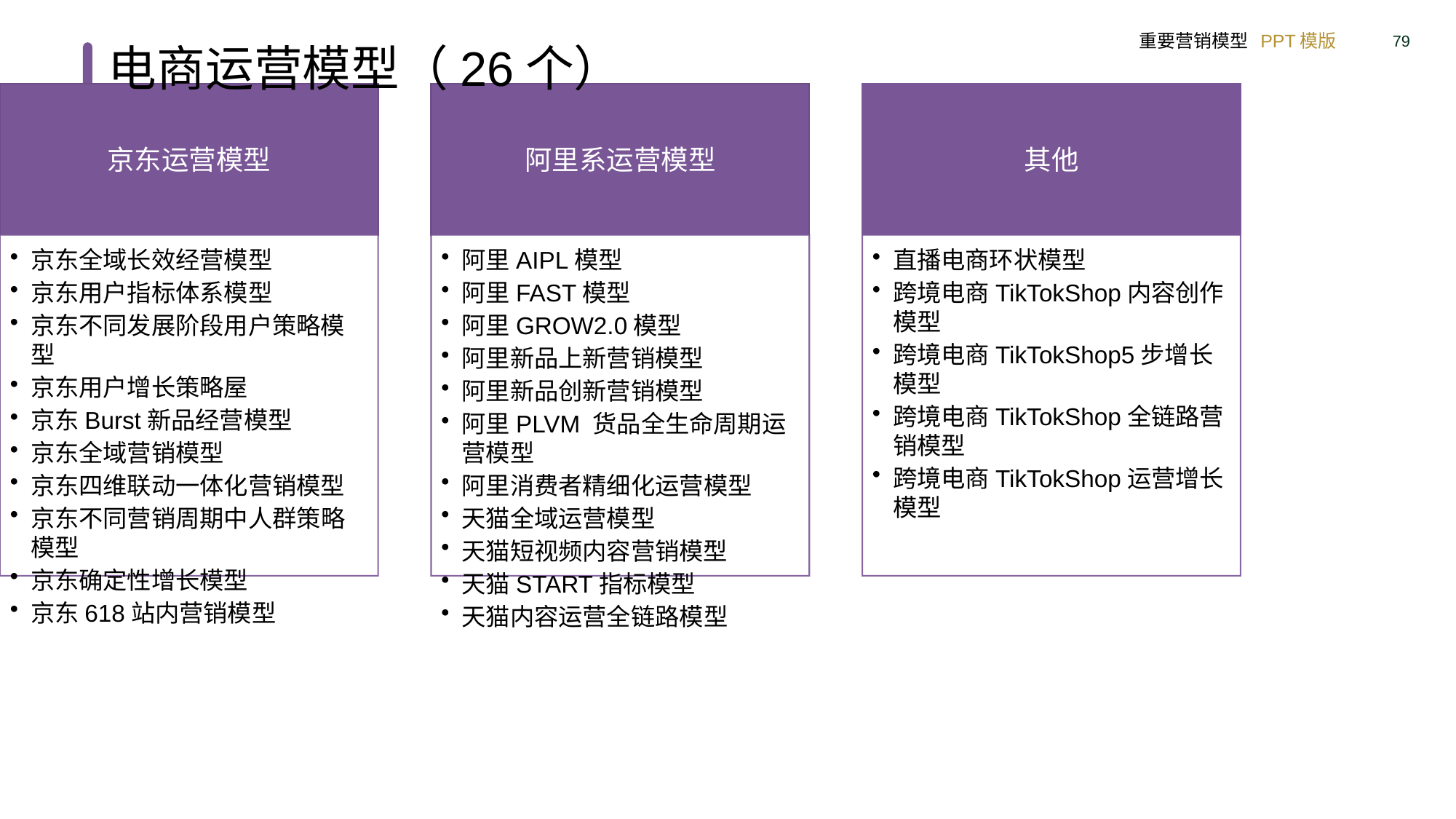

电商运营模型（26个）
京东运营模型
京东全域长效经营模型
京东用户指标体系模型
京东不同发展阶段用户策略模型
京东用户增长策略屋
京东Burst新品经营模型
京东全域营销模型
京东四维联动一体化营销模型
京东不同营销周期中人群策略模型
京东确定性增长模型
京东618站内营销模型

阿里系运营模型
阿里AIPL模型
阿里FAST模型
阿里GROW2.0模型
阿里新品上新营销模型
阿里新品创新营销模型
阿里PLVM 货品全生命周期运营模型
阿里消费者精细化运营模型
天猫全域运营模型
天猫短视频内容营销模型
天猫START指标模型
天猫内容运营全链路模型

其他
直播电商环状模型
跨境电商TikTokShop内容创作模型
跨境电商TikTokShop5步增长模型
跨境电商TikTokShop全链路营销模型
跨境电商TikTokShop运营增长模型